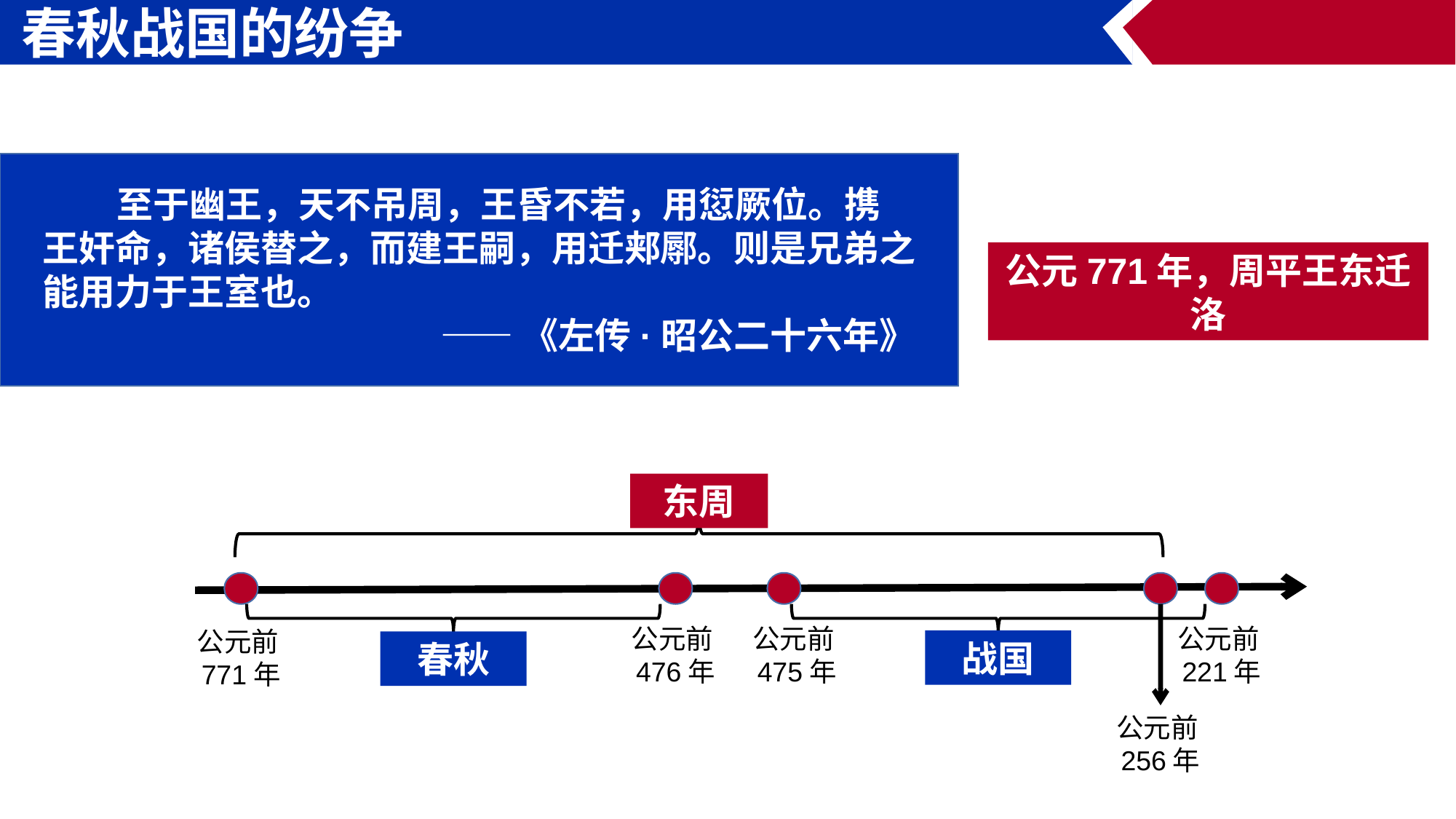

春秋战国的纷争

        至于幽王，天不吊周，王昏不若，用愆厥位。携王奸命，诸侯替之，而建王嗣，用迁郏鄏。则是兄弟之能用力于王室也。
——《左传·昭公二十六年》
公元771年，周平王东迁洛

东周

春秋

战国
公元前221年
公元前476年
公元前475年
公元前771年
公元前256年